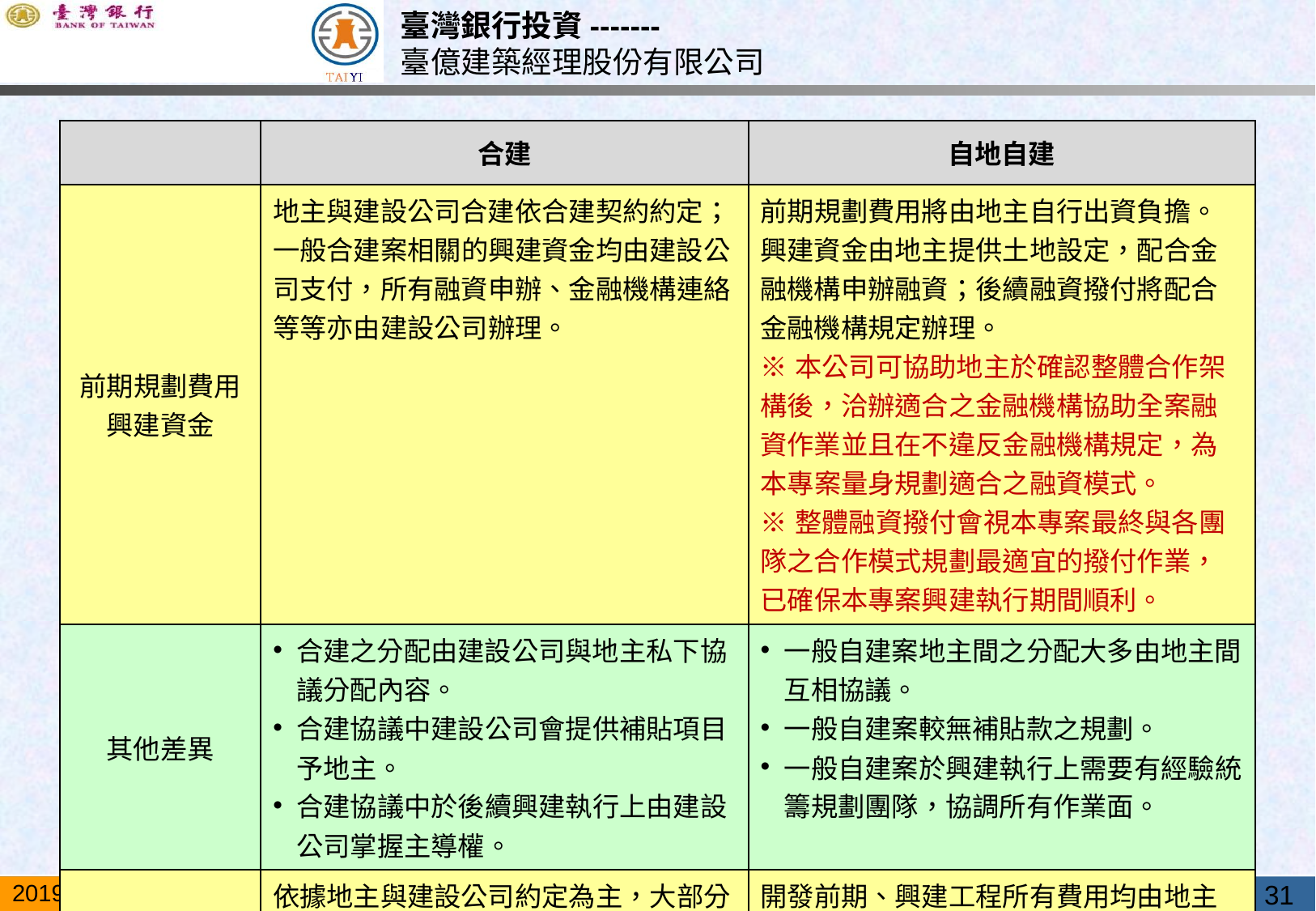

|  | 合建 | 自地自建 |
| --- | --- | --- |
| 前期規劃費用 興建資金 | 地主與建設公司合建依合建契約約定；一般合建案相關的興建資金均由建設公司支付，所有融資申辦、金融機構連絡等等亦由建設公司辦理。 | 前期規劃費用將由地主自行出資負擔。 興建資金由地主提供土地設定，配合金融機構申辦融資；後續融資撥付將配合金融機構規定辦理。 ※本公司可協助地主於確認整體合作架構後，洽辦適合之金融機構協助全案融資作業並且在不違反金融機構規定，為本專案量身規劃適合之融資模式。 ※整體融資撥付會視本專案最終與各團隊之合作模式規劃最適宜的撥付作業，已確保本專案興建執行期間順利。 |
| 其他差異 | 合建之分配由建設公司與地主私下協議分配內容。 合建協議中建設公司會提供補貼項目予地主。 合建協議中於後續興建執行上由建設公司掌握主導權。 | 一般自建案地主間之分配大多由地主間互相協議。 一般自建案較無補貼款之規劃。 一般自建案於興建執行上需要有經驗統籌規劃團隊，協調所有作業面。 |
| 支付費用 | 依據地主與建設公司約定為主，大部分合建案前期開發、興建工程費用先由建設公司出資,更新後部份房地需抵付建設公司。 | 開發前期、興建工程所有費用均由地主自行支付，更新後建物為所有住戶所有。 |
31
2019/5/17